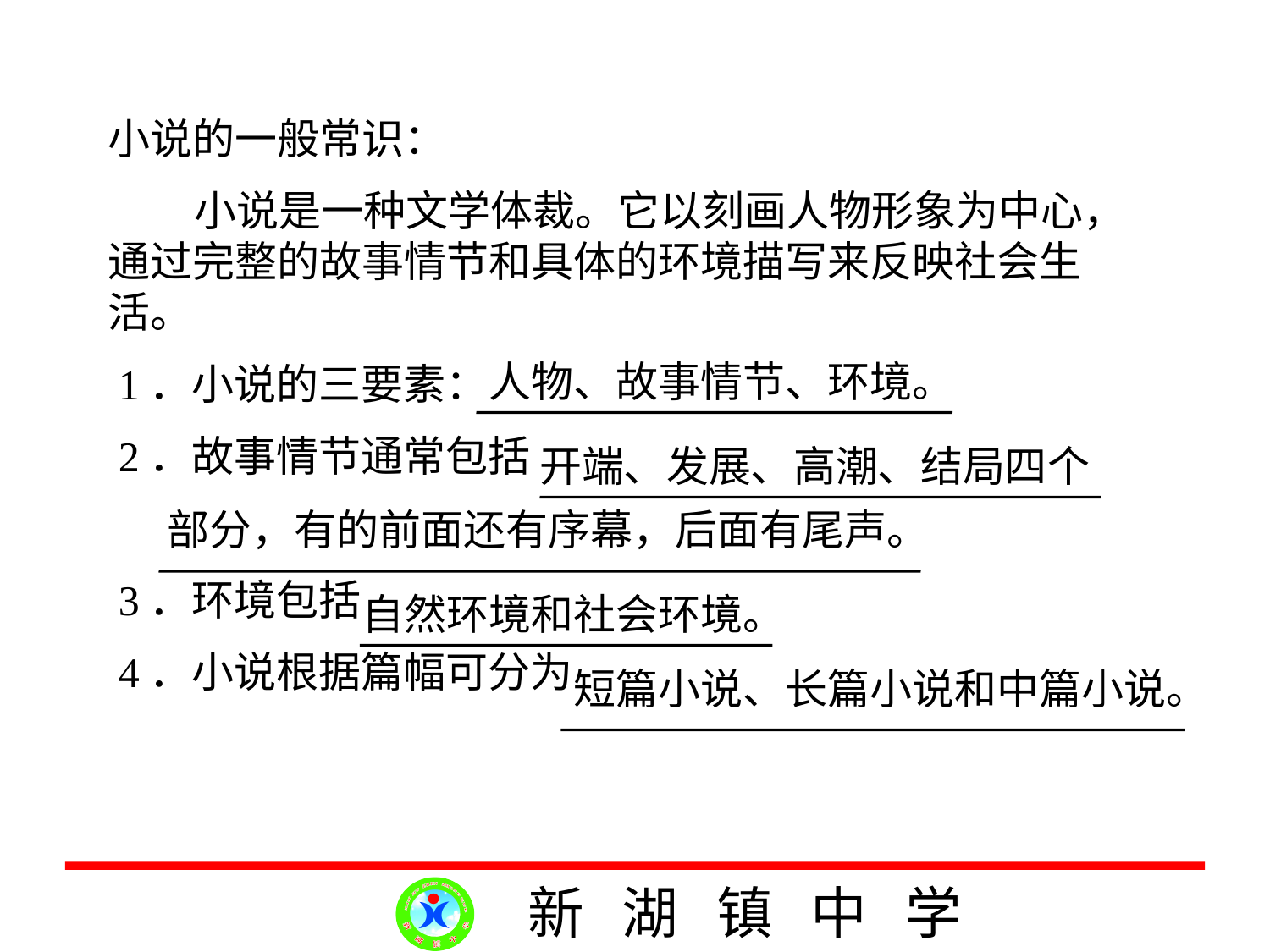

小说的一般常识：
        小说是一种文学体裁。它以刻画人物形象为中心，通过完整的故事情节和具体的环境描写来反映社会生活。
 1．小说的三要素：
 2．故事情节通常包括

 3．环境包括
 4．小说根据篇幅可分为

人物、故事情节、环境。

开端、发展、高潮、结局四个
部分，有的前面还有序幕，后面有尾声。

自然环境和社会环境。

短篇小说、长篇小说和中篇小说。